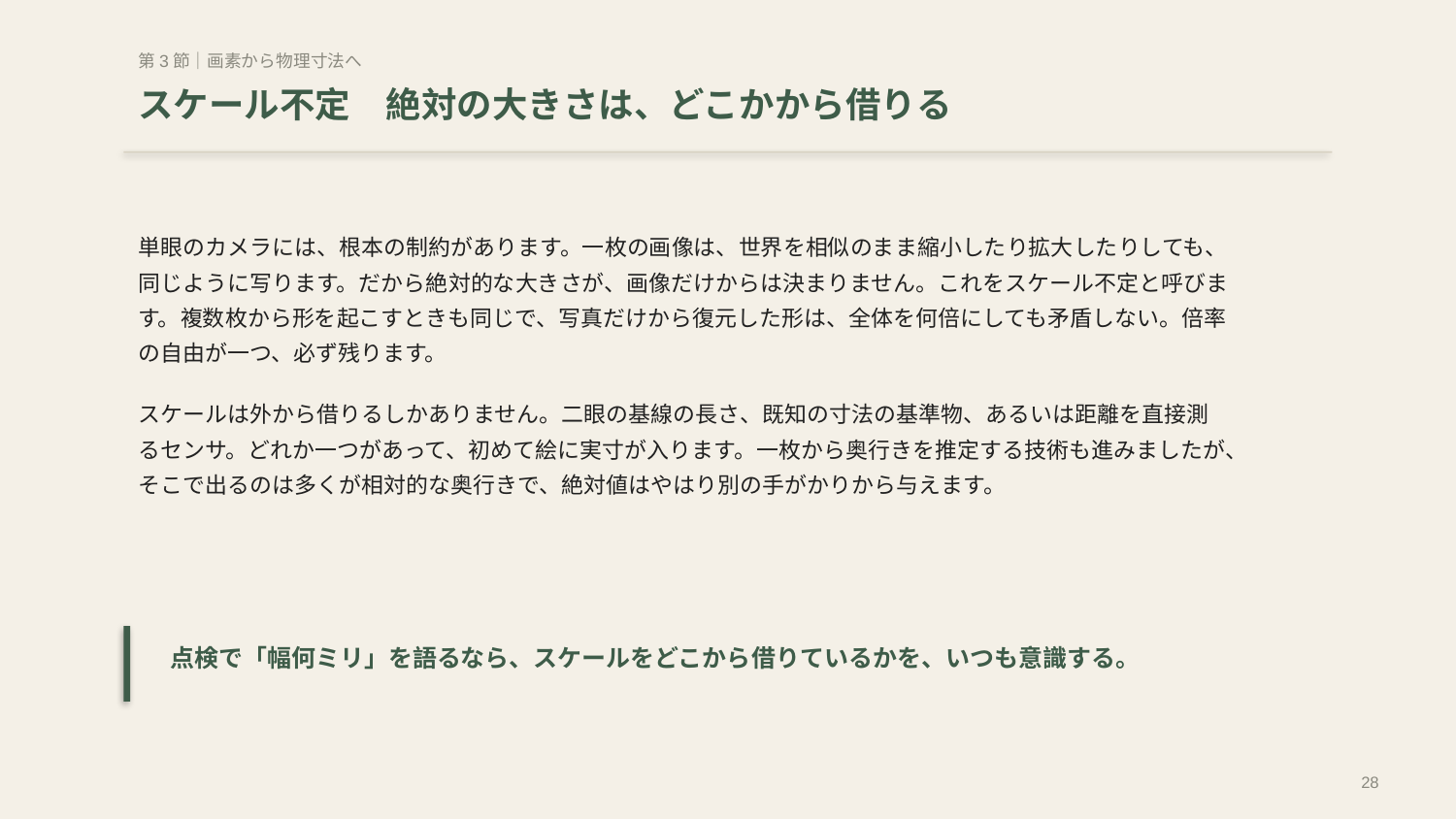

第3節｜画素から物理寸法へ
スケール不定　絶対の大きさは、どこかから借りる

単眼のカメラには、根本の制約があります。一枚の画像は、世界を相似のまま縮小したり拡大したりしても、同じように写ります。だから絶対的な大きさが、画像だけからは決まりません。これをスケール不定と呼びます。複数枚から形を起こすときも同じで、写真だけから復元した形は、全体を何倍にしても矛盾しない。倍率の自由が一つ、必ず残ります。
スケールは外から借りるしかありません。二眼の基線の長さ、既知の寸法の基準物、あるいは距離を直接測るセンサ。どれか一つがあって、初めて絵に実寸が入ります。一枚から奥行きを推定する技術も進みましたが、そこで出るのは多くが相対的な奥行きで、絶対値はやはり別の手がかりから与えます。

点検で「幅何ミリ」を語るなら、スケールをどこから借りているかを、いつも意識する。
28